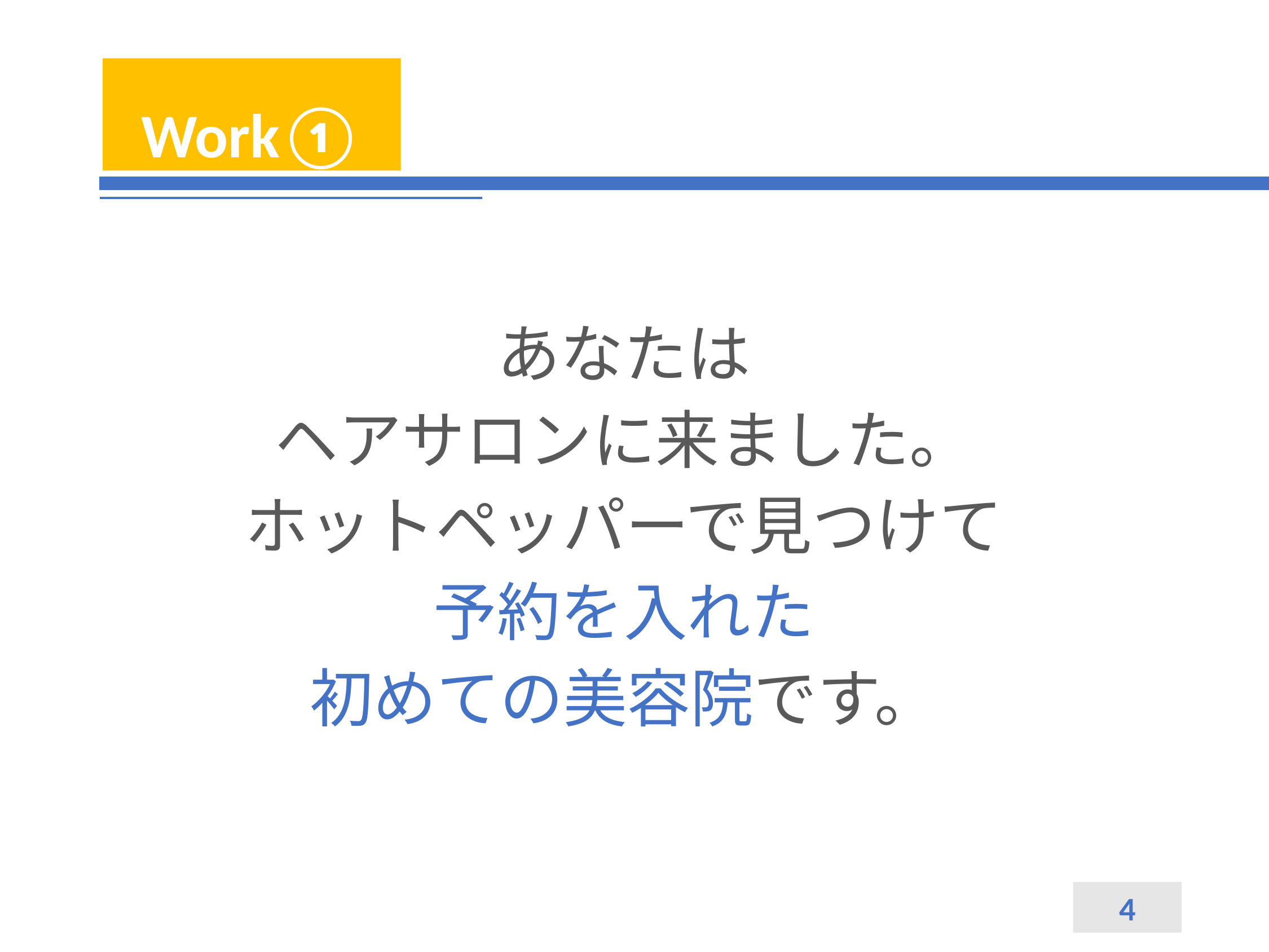

Work①
あなたは
ヘアサロンに来ました。
ホットペッパーで見つけて
予約を入れた
初めての美容院です。
4